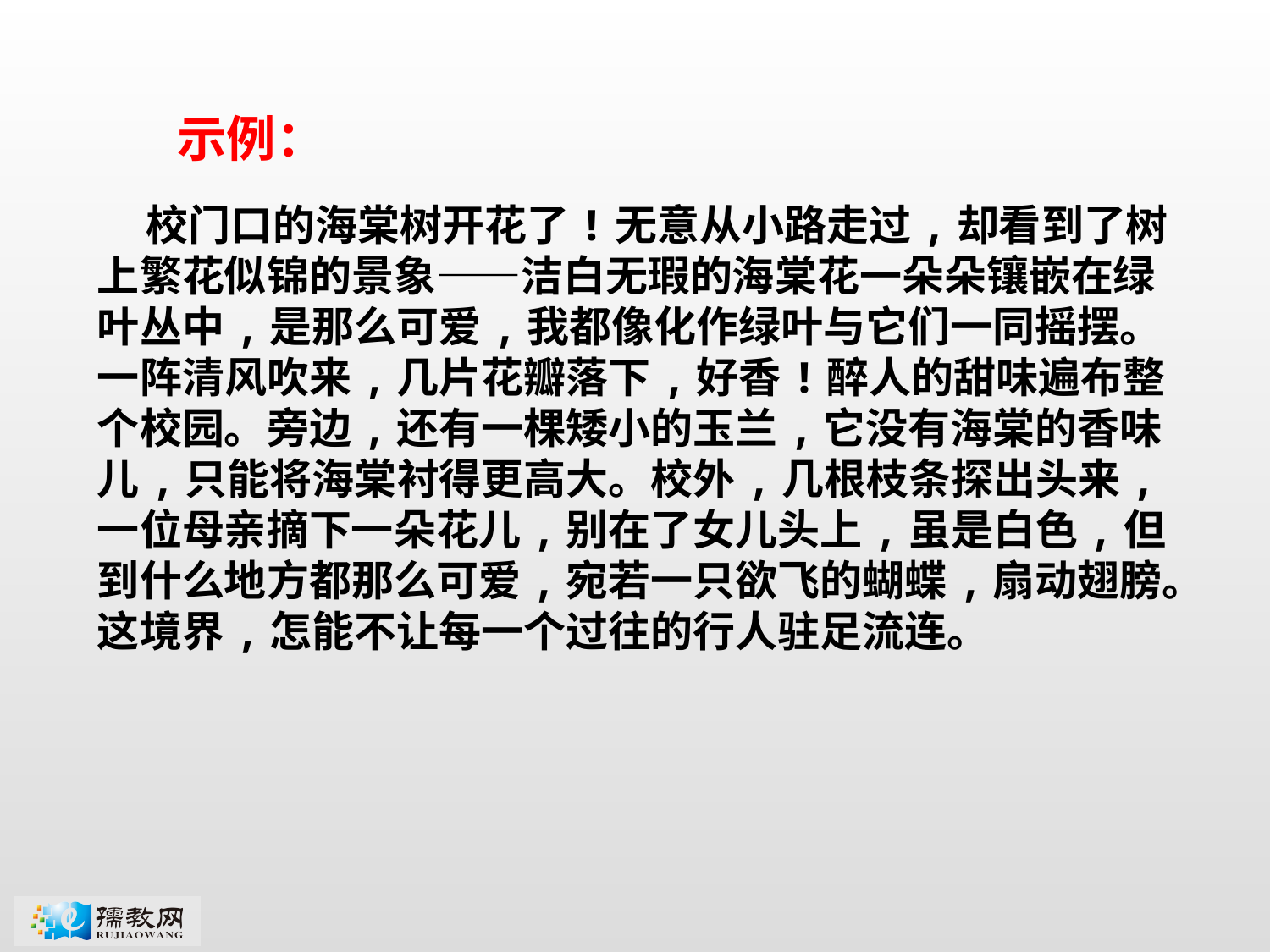

示例：
    校门口的海棠树开花了!无意从小路走过,却看到了树上繁花似锦的景象——洁白无瑕的海棠花一朵朵镶嵌在绿叶丛中,是那么可爱,我都像化作绿叶与它们一同摇摆。一阵清风吹来,几片花瓣落下,好香!醉人的甜味遍布整个校园。旁边,还有一棵矮小的玉兰,它没有海棠的香味儿,只能将海棠衬得更高大。校外,几根枝条探出头来,一位母亲摘下一朵花儿,别在了女儿头上,虽是白色,但到什么地方都那么可爱,宛若一只欲飞的蝴蝶,扇动翅膀。这境界,怎能不让每一个过往的行人驻足流连。